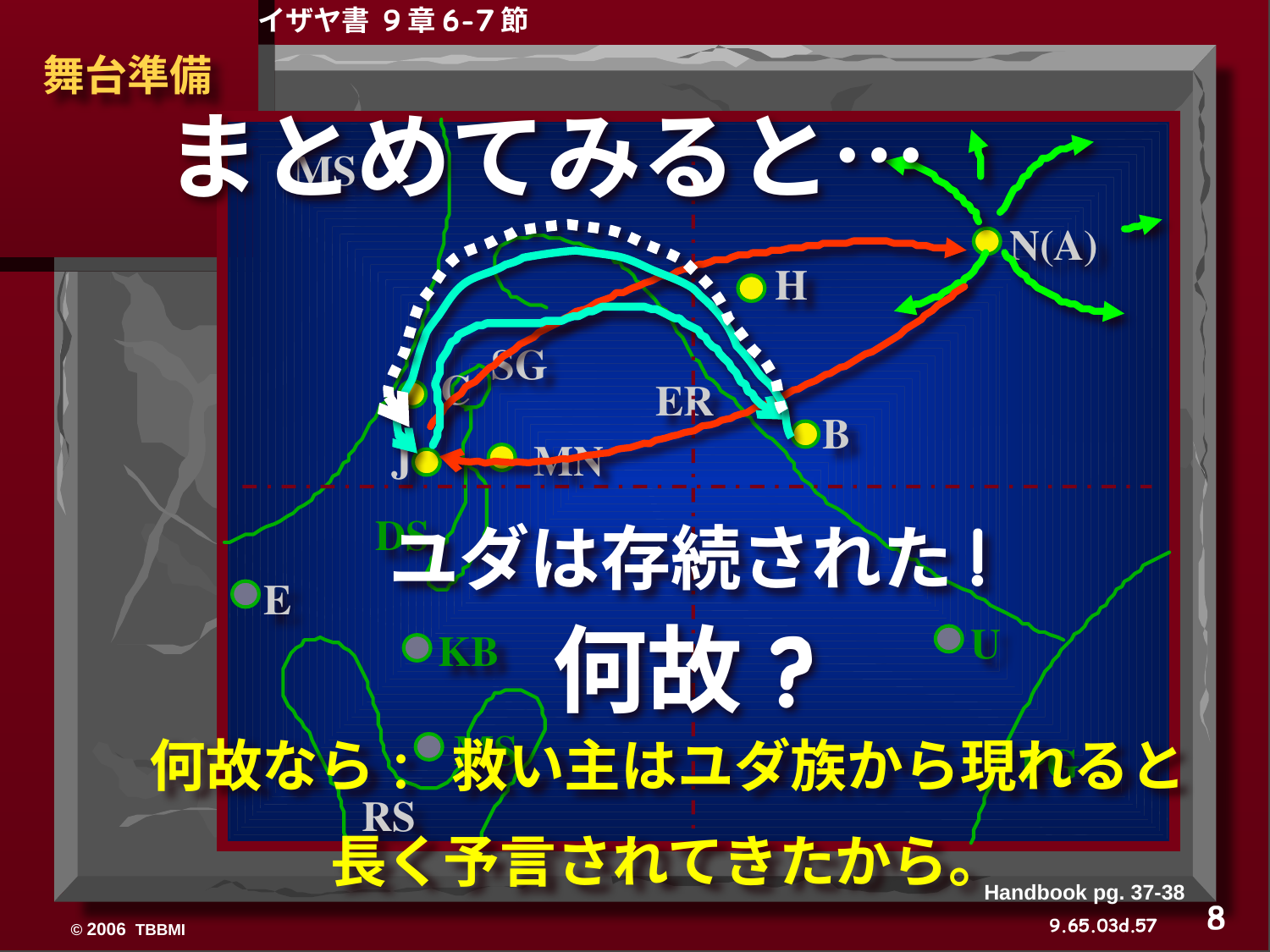

イザヤ書 9章6-7節

 舞台準備
まとめてみると…

MS

N(A)

H

SG
C

ER

B

J
MN

DS
ユダは存続された!

E

何故?

U
KB

MS
何故なら: 救い主はユダ族から現れると
長く予言されてきたから。
PG

RS

Handbook pg. 37-38
8
57